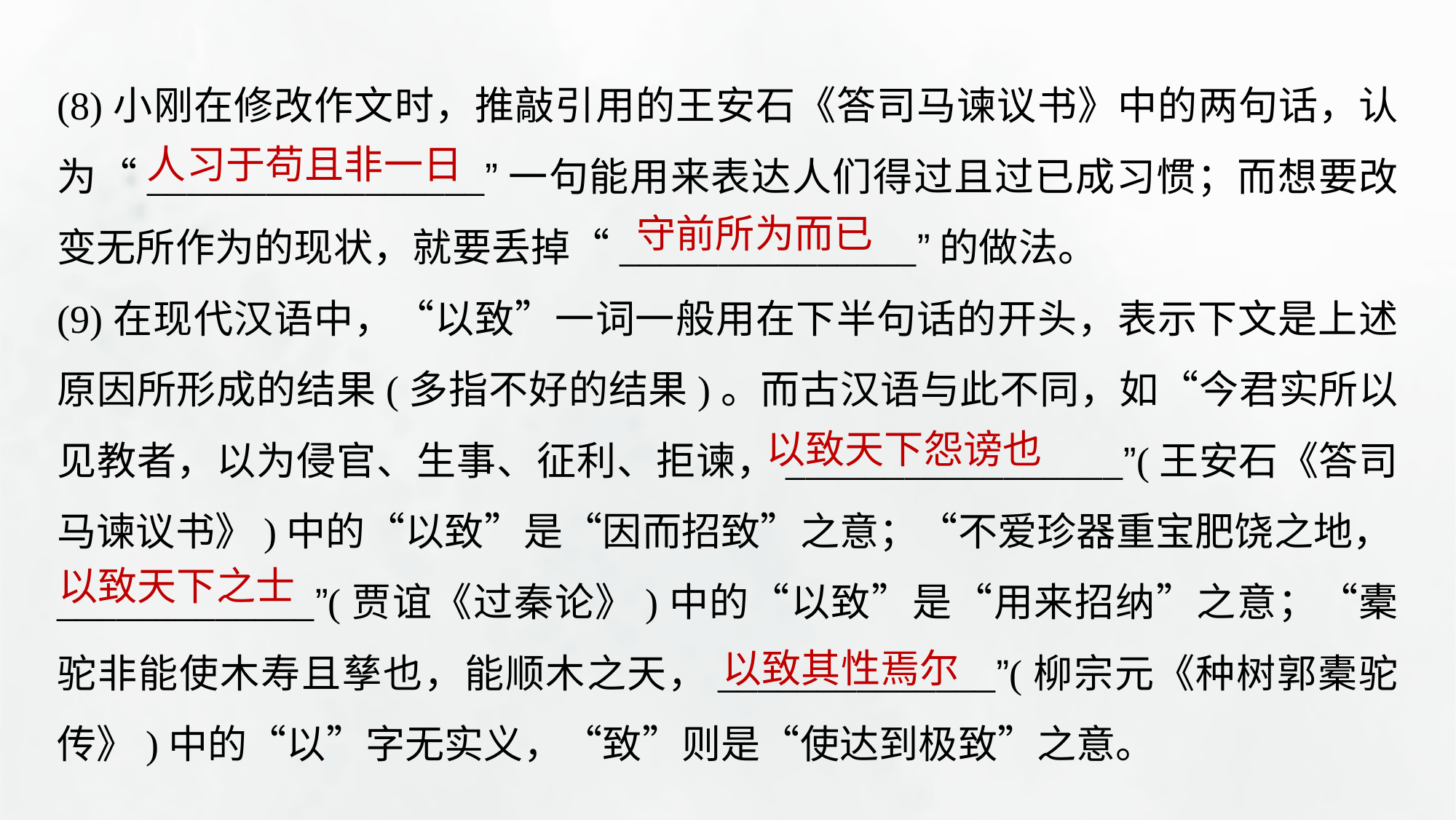

(8)小刚在修改作文时，推敲引用的王安石《答司马谏议书》中的两句话，认为“_________________”一句能用来表达人们得过且过已成习惯；而想要改变无所作为的现状，就要丢掉“_______________”的做法。
(9)在现代汉语中，“以致”一词一般用在下半句话的开头，表示下文是上述原因所形成的结果(多指不好的结果)。而古汉语与此不同，如“今君实所以见教者，以为侵官、生事、征利、拒谏，_________________”(王安石《答司马谏议书》)中的“以致”是“因而招致”之意；“不爱珍器重宝肥饶之地，_____________”(贾谊《过秦论》)中的“以致”是“用来招纳”之意；“橐驼非能使木寿且孳也，能顺木之天，______________”(柳宗元《种树郭橐驼传》)中的“以”字无实义，“致”则是“使达到极致”之意。
人习于苟且非一日
守前所为而已
以致天下怨谤也
以致天下之士
以致其性焉尔